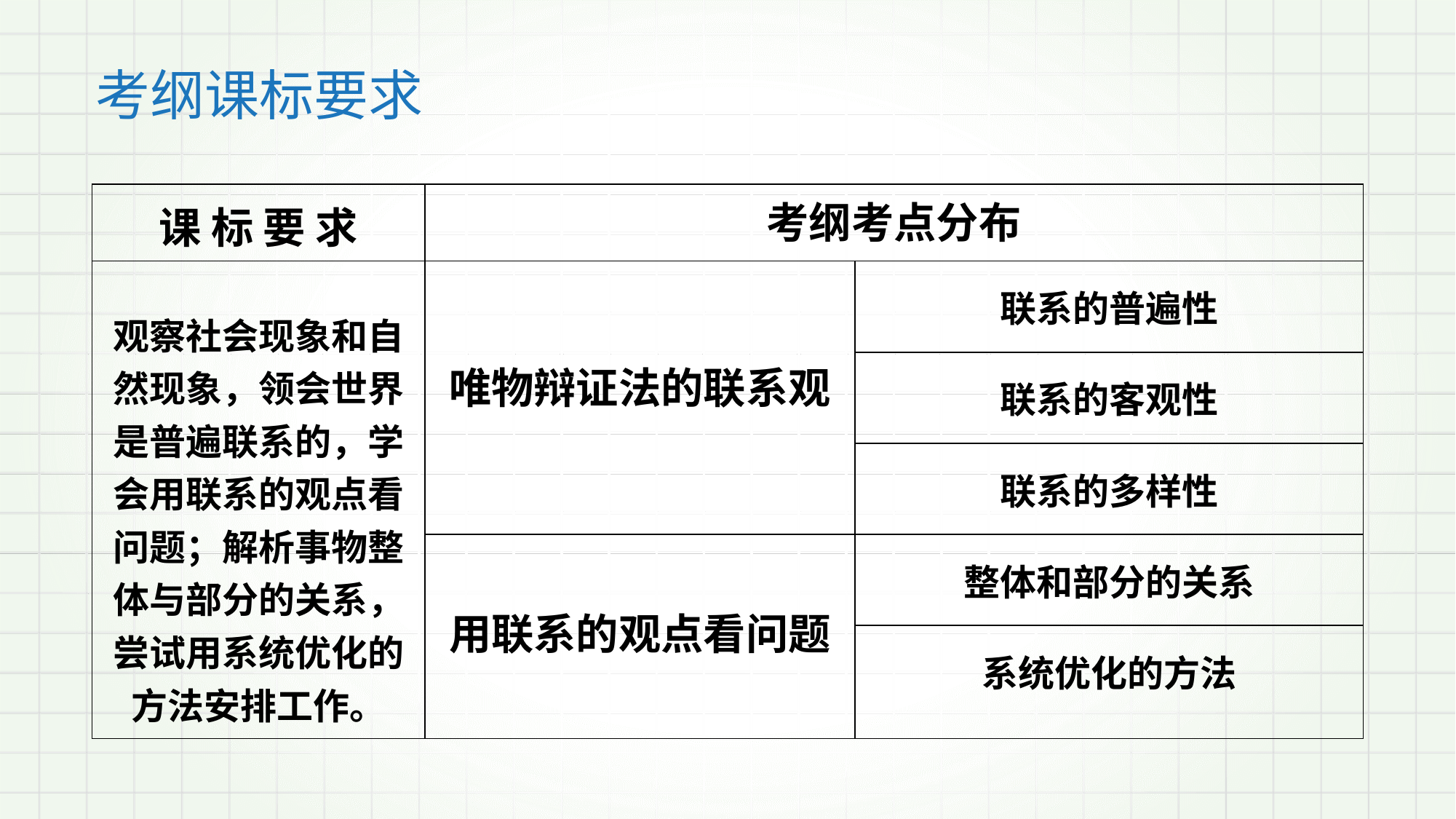

考纲课标要求
| [来源:学\_科\_网Z\_X\_X\_K] 课 标 要 求 | 考纲考点分布 |  |
| --- | --- | --- |
| 观察社会现象和自然现象，领会世界是普遍联系的，学会用联系的观点看问题；解析事物整体与部分的关系，尝试用系统优化的方法安排工作。 | 唯物辩证法的联系观 | 联系的普遍性 |
|  |  | 联系的客观性 |
|  |  | 联系的多样性 |
|  | 用联系的观点看问题 | 整体和部分的关系 |
|  |  | 系统优化的方法 |